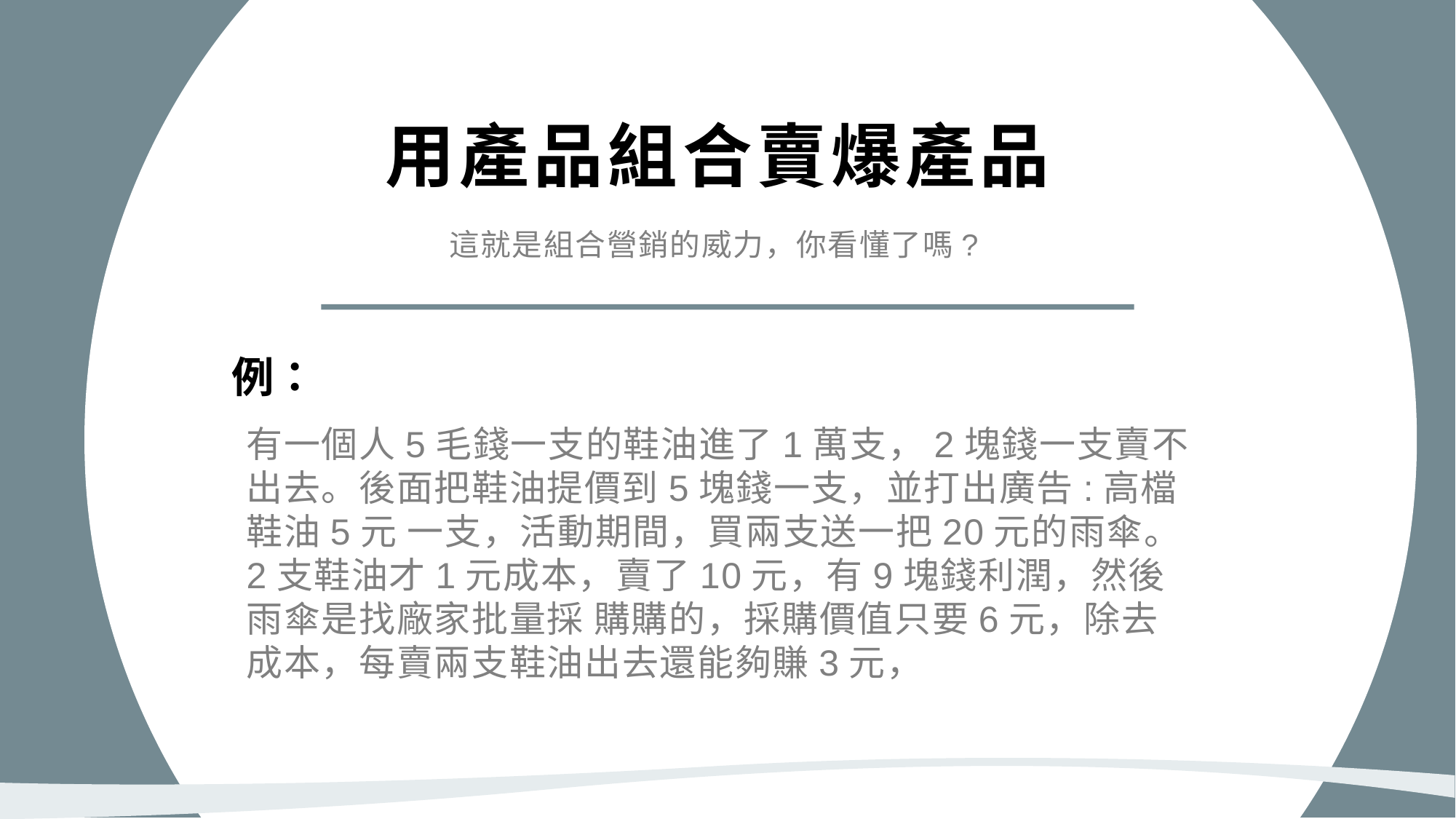

用產品組合賣爆產品
這就是組合營銷的威力，你看懂了嗎?

例：
有一個人5毛錢一支的鞋油進了1萬支，2塊錢一支賣不出去。後面把鞋油提價到5塊錢一支，並打出廣告:高檔鞋油5元 一支，活動期間，買兩支送一把20元的雨傘。2支鞋油才1元成本，賣了10元，有9塊錢利潤，然後雨傘是找廠家批量採 購購的，採購價值只要6元，除去成本，每賣兩支鞋油出去還能夠賺3元，